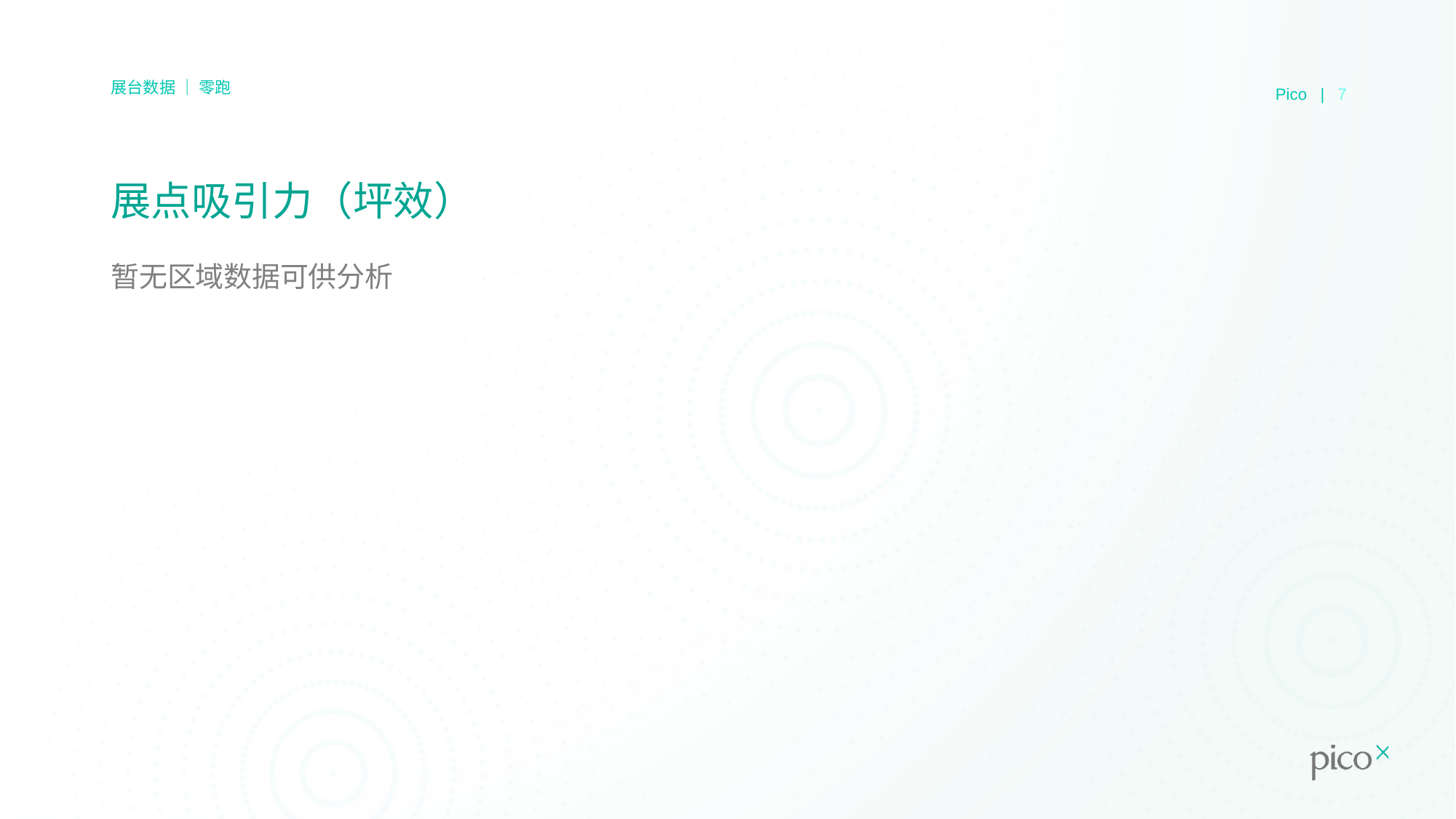

Pico   |
7
展台数据 ｜ 零跑
# 展点吸引力（坪效）
暂无区域数据可供分析